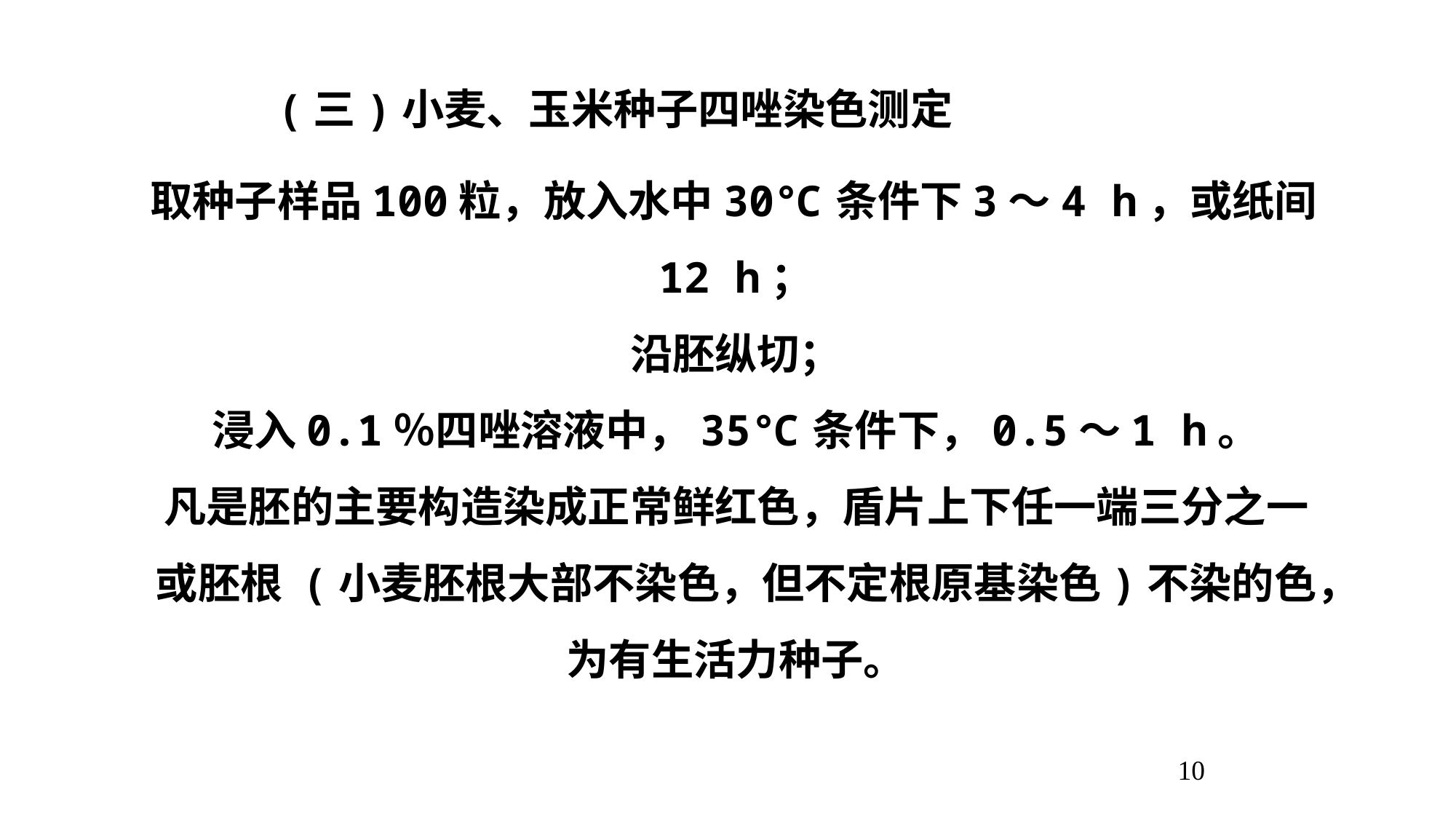

(三)小麦、玉米种子四唑染色测定
取种子样品100粒，放入水中30℃条件下3～4 h，或纸间12 h；
沿胚纵切；
浸入0.1％四唑溶液中，35℃条件下，0.5～1 h。
凡是胚的主要构造染成正常鲜红色，盾片上下任一端三分之一或胚根 (小麦胚根大部不染色，但不定根原基染色)不染的色，为有生活力种子。
10